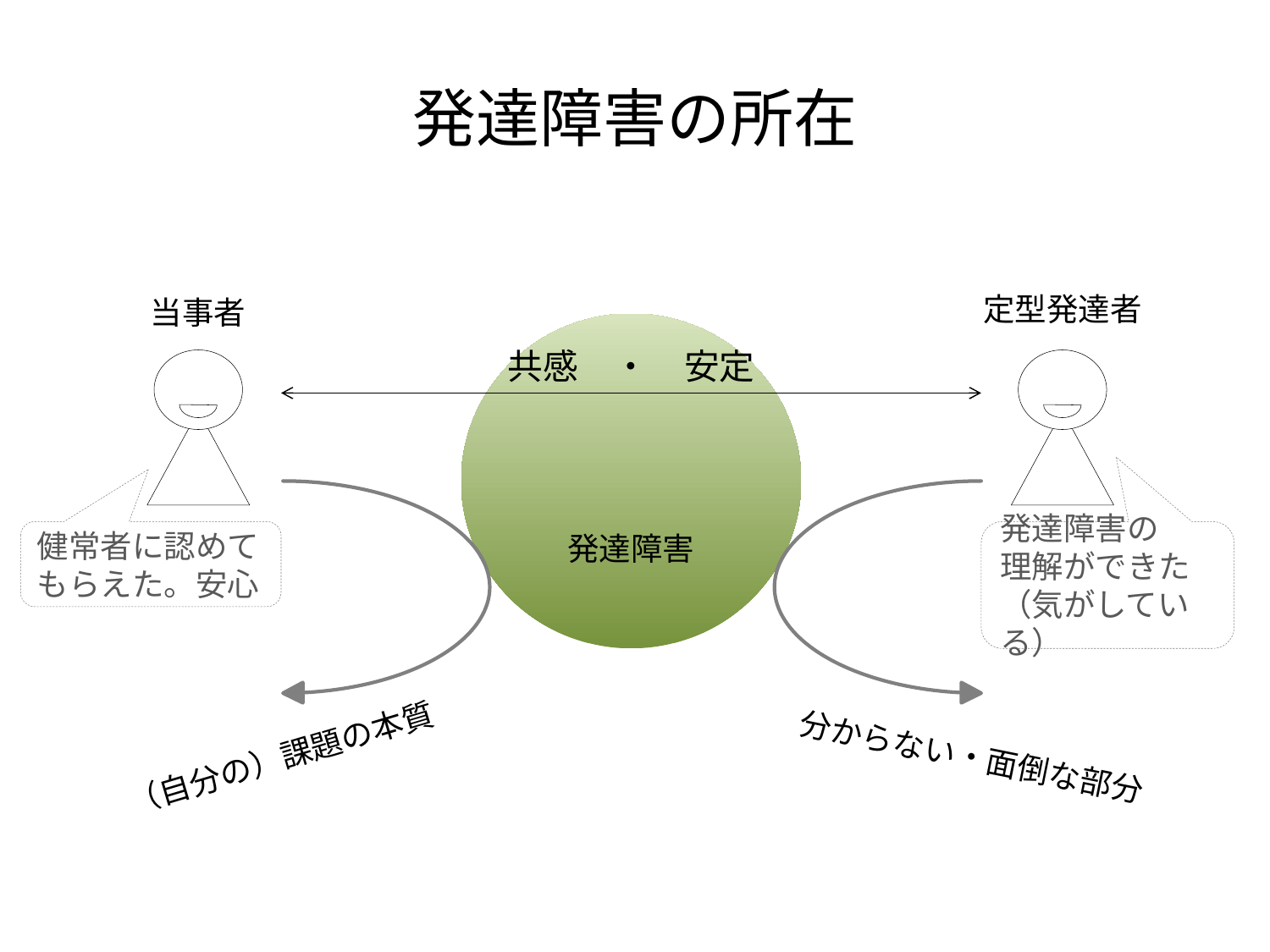

# 発達障害の所在
定型発達者
当事者

共感　・　安定

健常者に認めて
もらえた。安心
発達障害の
理解ができた
（気がしている）
発達障害
分からない・面倒な部分
（自分の）課題の本質